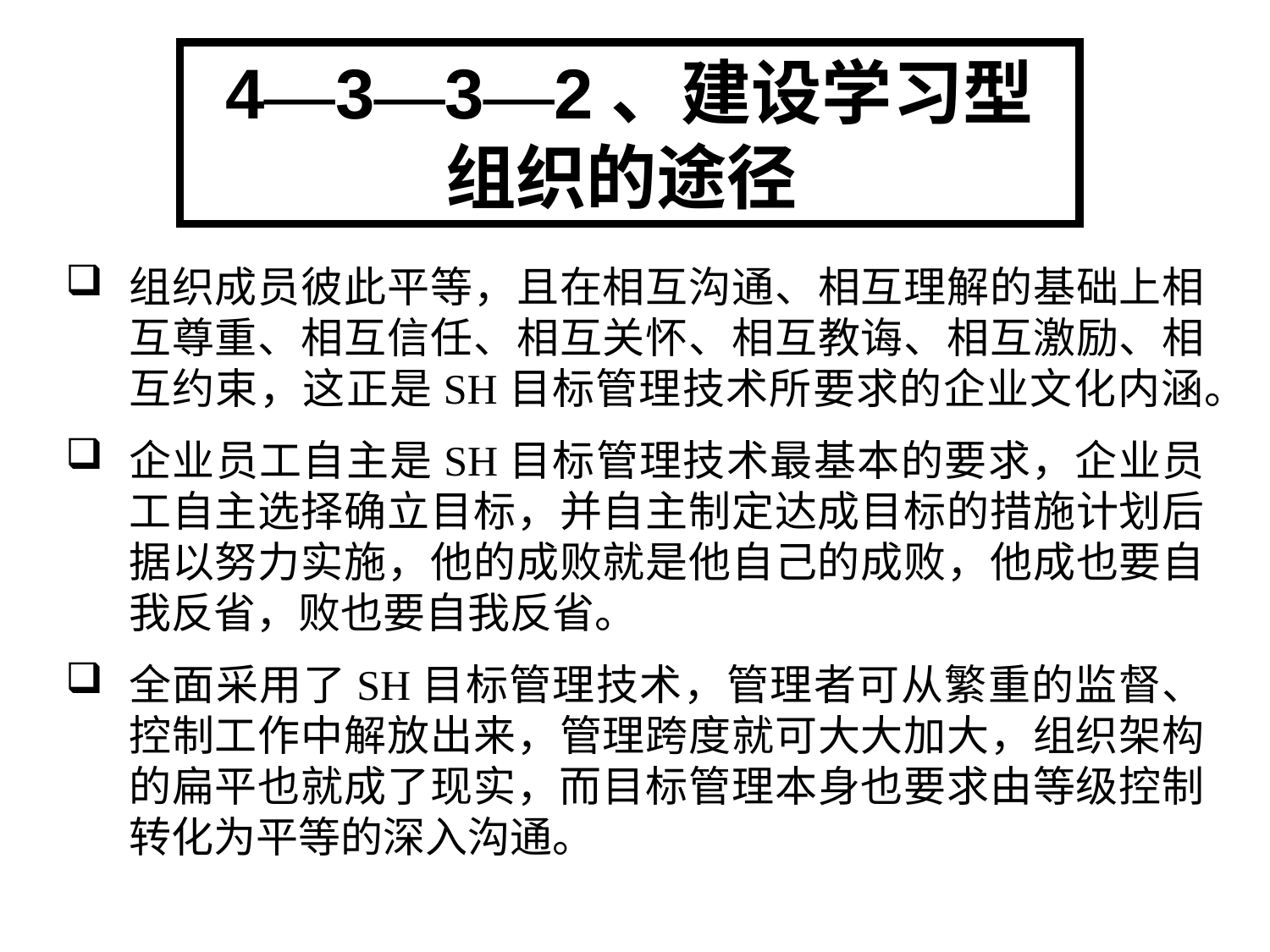

4—3—3—2、建设学习型组织的途径
组织成员彼此平等，且在相互沟通、相互理解的基础上相互尊重、相互信任、相互关怀、相互教诲、相互激励、相互约束，这正是SH目标管理技术所要求的企业文化内涵。
企业员工自主是SH目标管理技术最基本的要求，企业员工自主选择确立目标，并自主制定达成目标的措施计划后据以努力实施，他的成败就是他自己的成败，他成也要自我反省，败也要自我反省。
全面采用了SH目标管理技术，管理者可从繁重的监督、控制工作中解放出来，管理跨度就可大大加大，组织架构的扁平也就成了现实，而目标管理本身也要求由等级控制转化为平等的深入沟通。